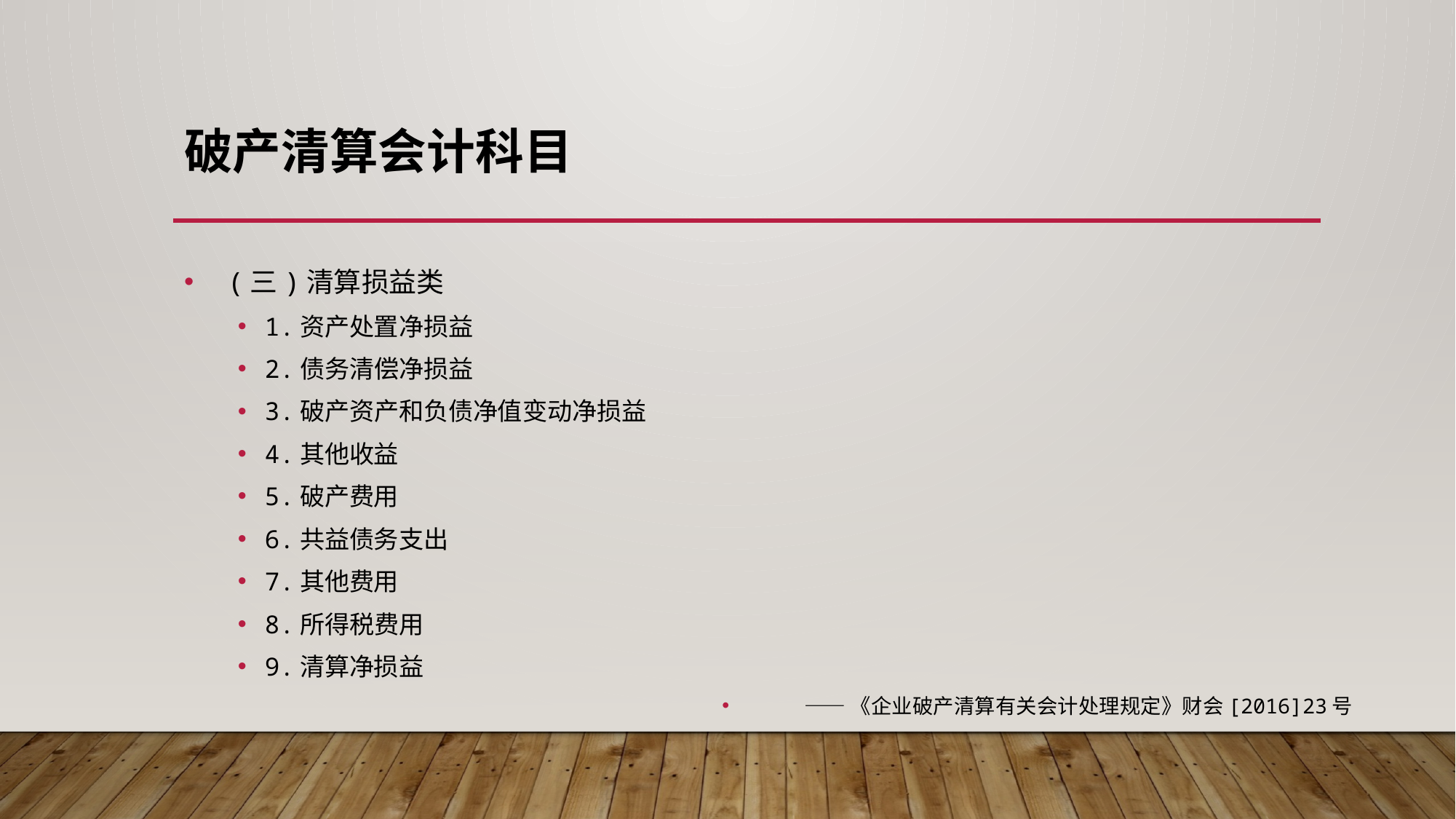

# 破产清算会计科目
 (三)清算损益类
1.资产处置净损益
2.债务清偿净损益
3.破产资产和负债净值变动净损益
4.其他收益
5.破产费用
6.共益债务支出
7.其他费用
8.所得税费用
9.清算净损益
——《企业破产清算有关会计处理规定》财会[2016]23号